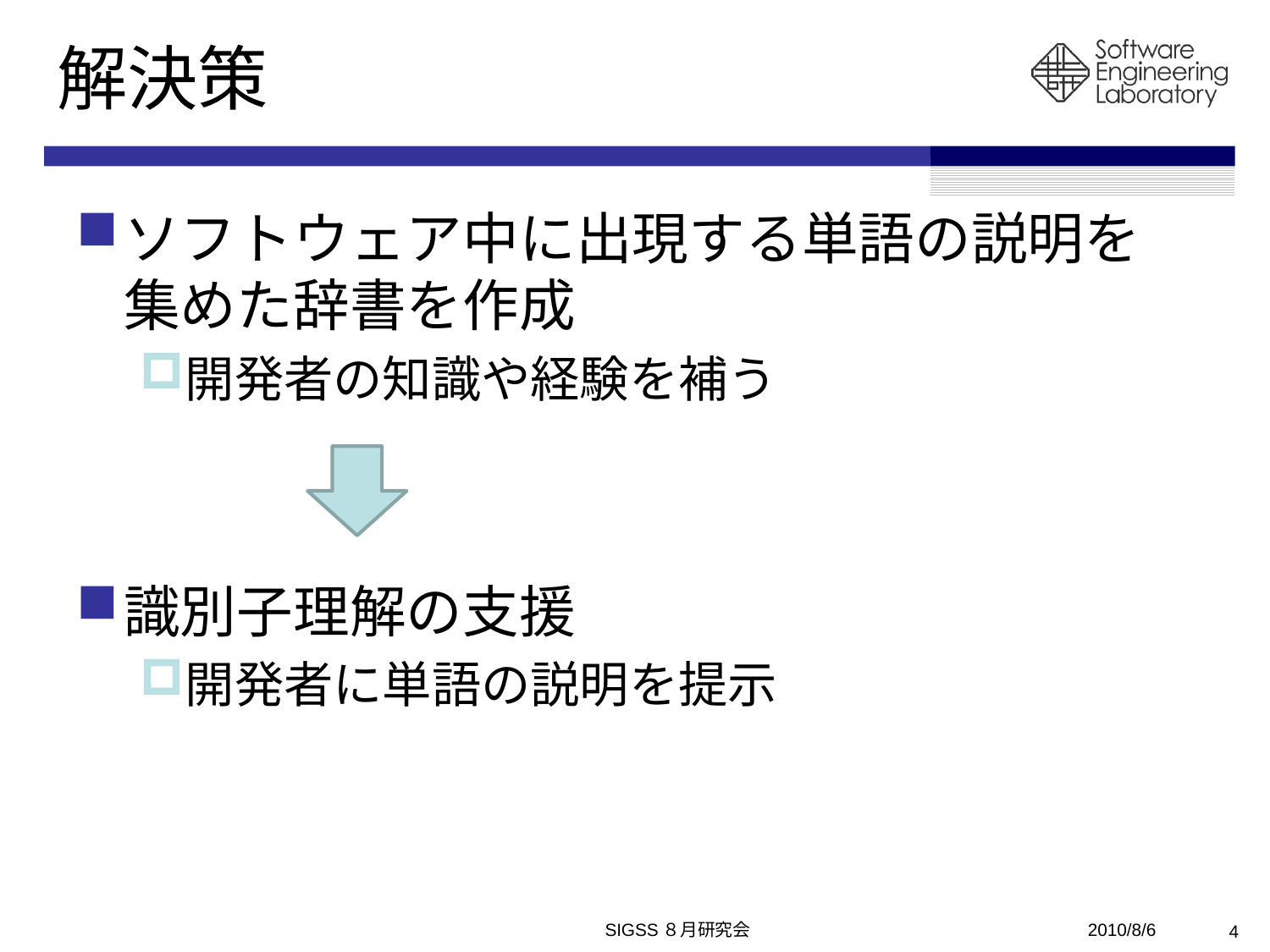

# 解決策
ソフトウェア中に出現する単語の説明を集めた辞書を作成
開発者の知識や経験を補う

識別子理解の支援
開発者に単語の説明を提示

SIGSS８月研究会
2010/8/6
4